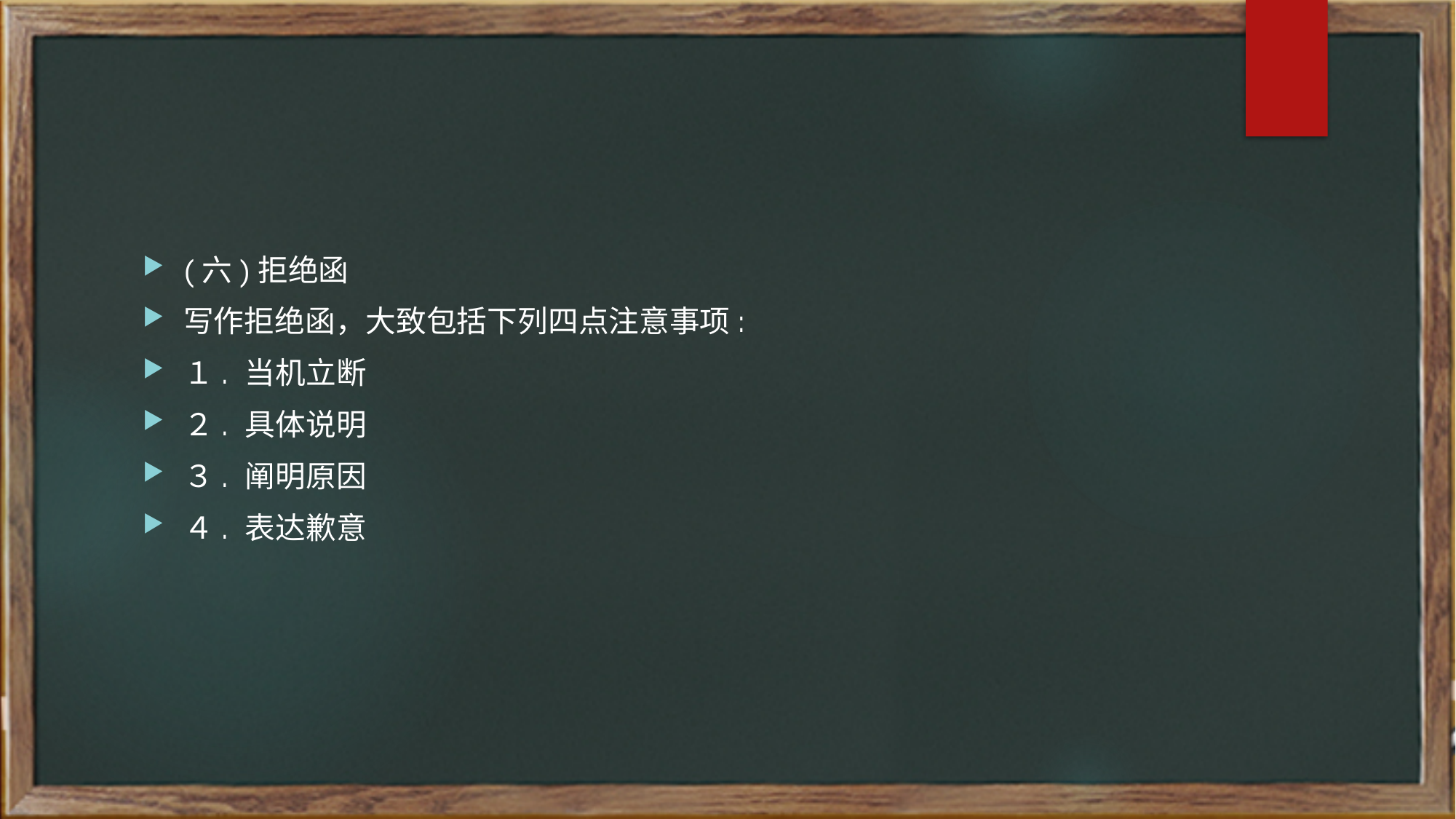

(六)拒绝函
写作拒绝函，大致包括下列四点注意事项:
１. 当机立断
２. 具体说明
３. 阐明原因
４. 表达歉意